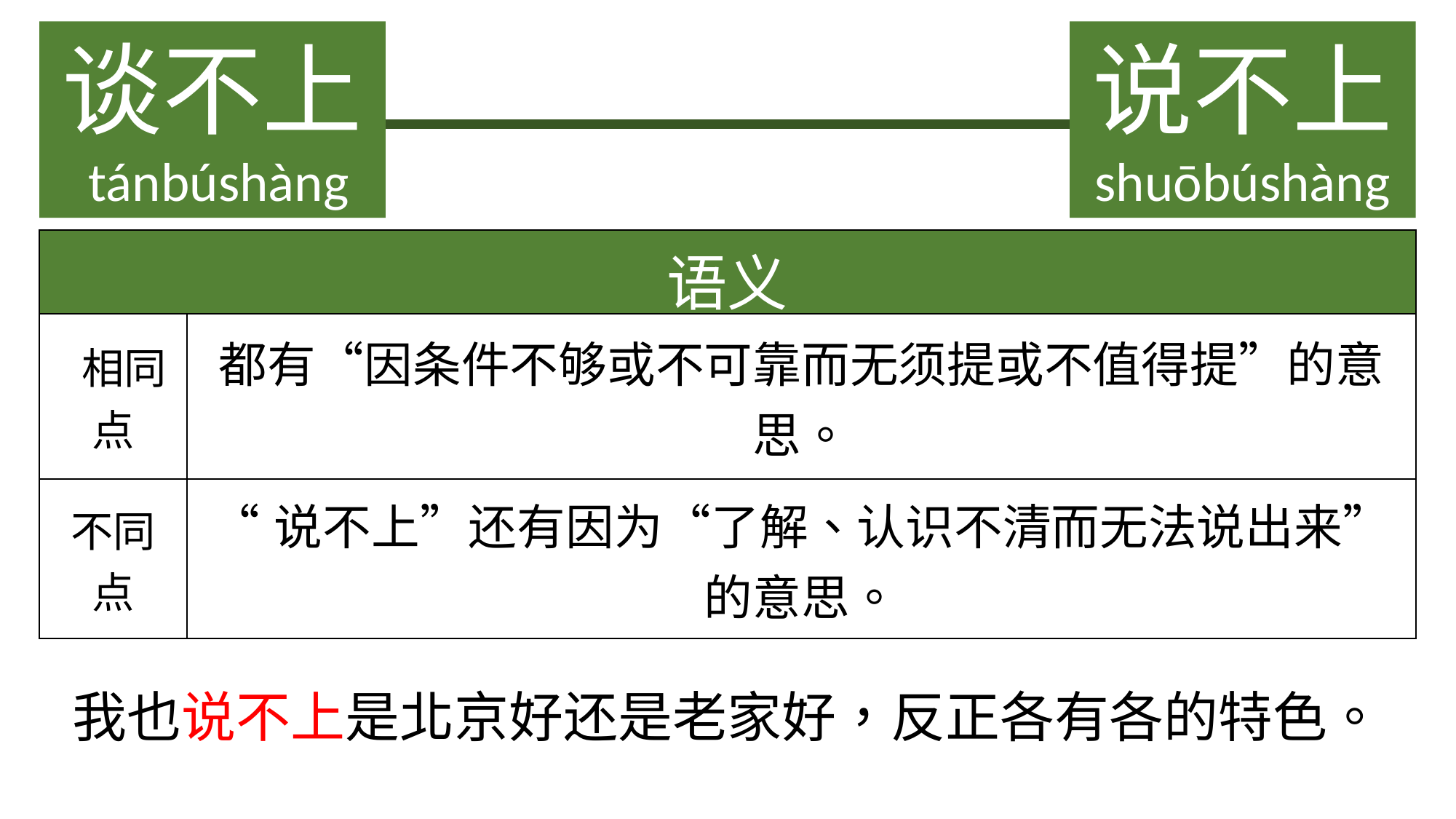

谈不上
 tánbúshàng
说不上
shuōbúshàng
| 语义 |  |
| --- | --- |
| 相同点 | 都有“因条件不够或不可靠而无须提或不值得提”的意思。 |
| 不同点 | “说不上”还有因为“了解、认识不清而无法说出来”的意思。 |
我也说不上是北京好还是老家好，反正各有各的特色。